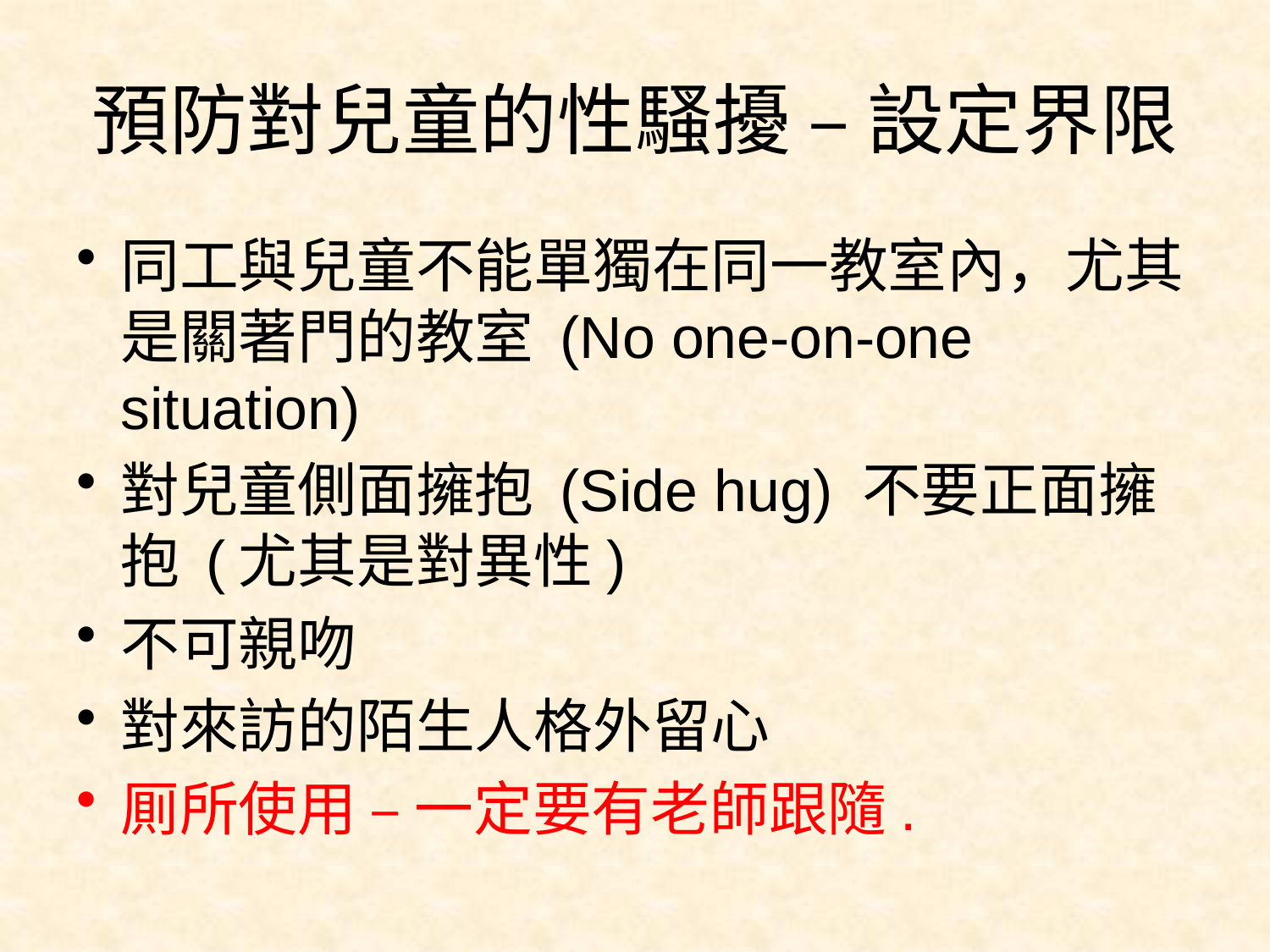

# 預防對兒童的性騷擾 – 設定界限
同工與兒童不能單獨在同一教室內，尤其是關著門的教室 (No one-on-one situation)
對兒童側面擁抱 (Side hug) 不要正面擁抱 (尤其是對異性)
不可親吻
對來訪的陌生人格外留心
厠所使用 – 一定要有老師跟隨.